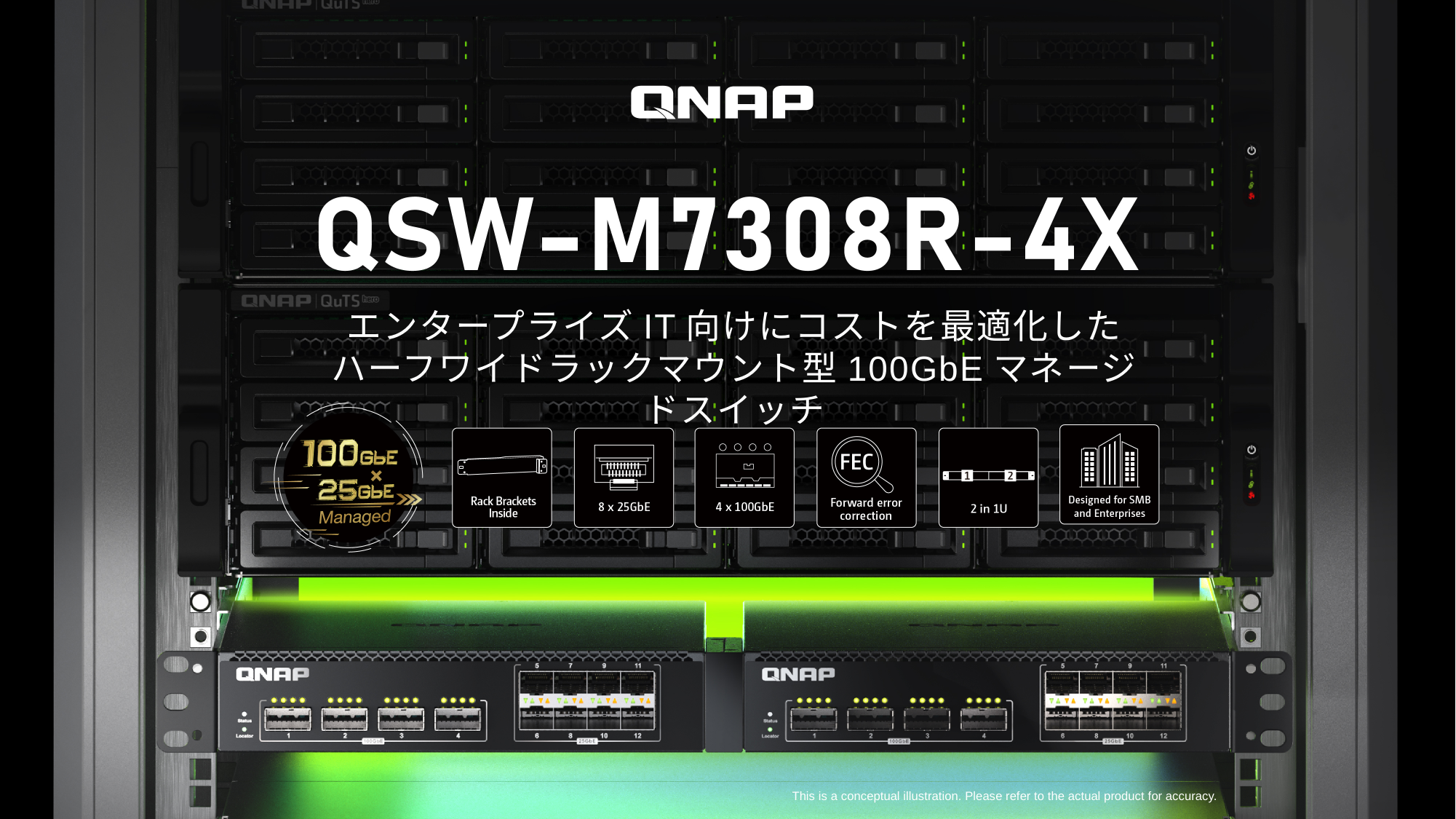

エンタープライズIT向けにコストを最適化した
ハーフワイドラックマウント型100GbEマネージドスイッチ
This is a conceptual illustration. Please refer to the actual product for accuracy.